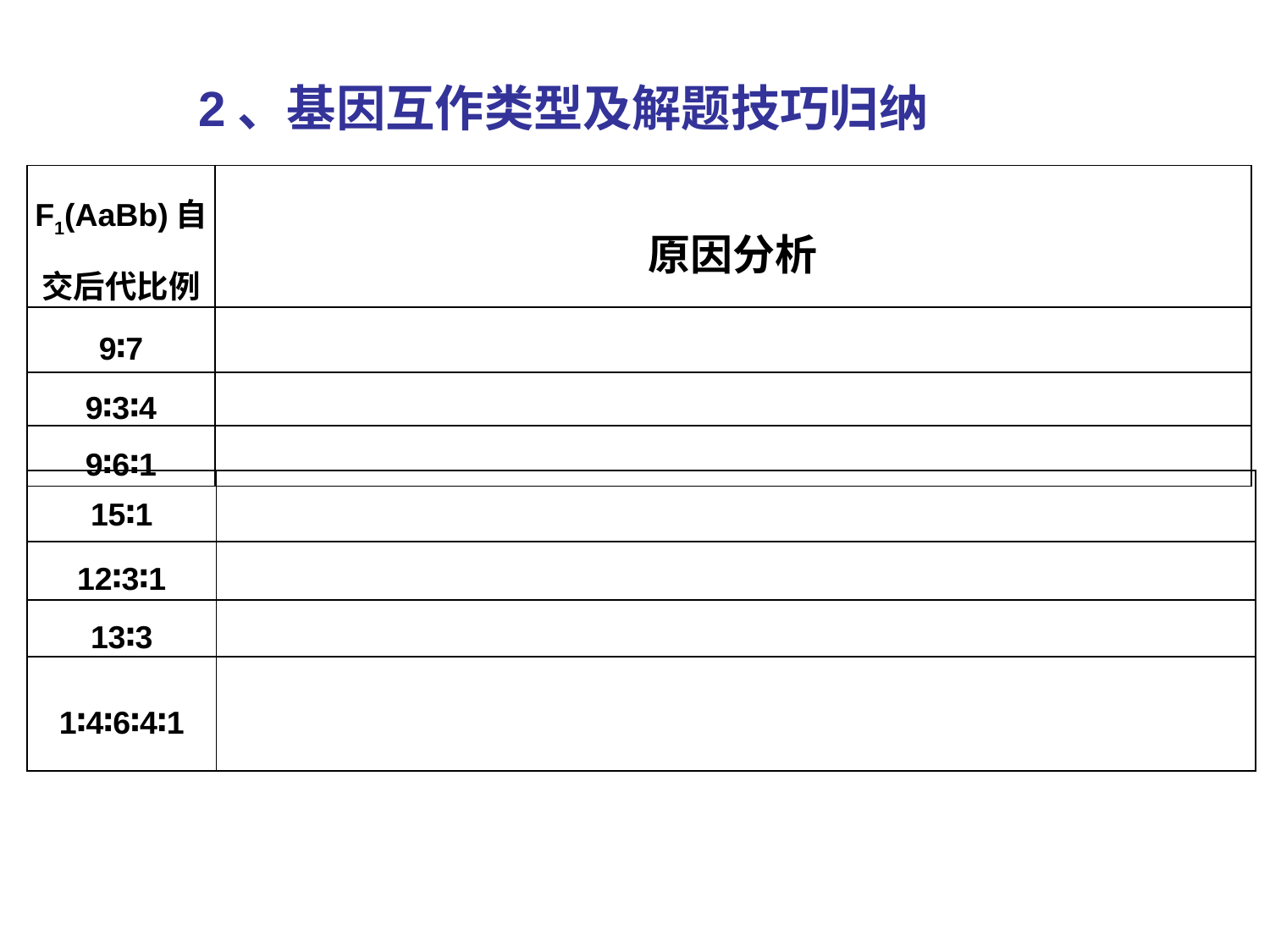

2、基因互作类型及解题技巧归纳
| F1(AaBb)自 交后代比例 | 原因分析 |
| --- | --- |
| 9∶7 |  |
| 9∶3∶4 |  |
| 9∶6∶1 |  |
| 15∶1 |  |
| --- | --- |
| 12∶3∶1 |  |
| 13∶3 |  |
| 1∶4∶6∶4∶1 |  |